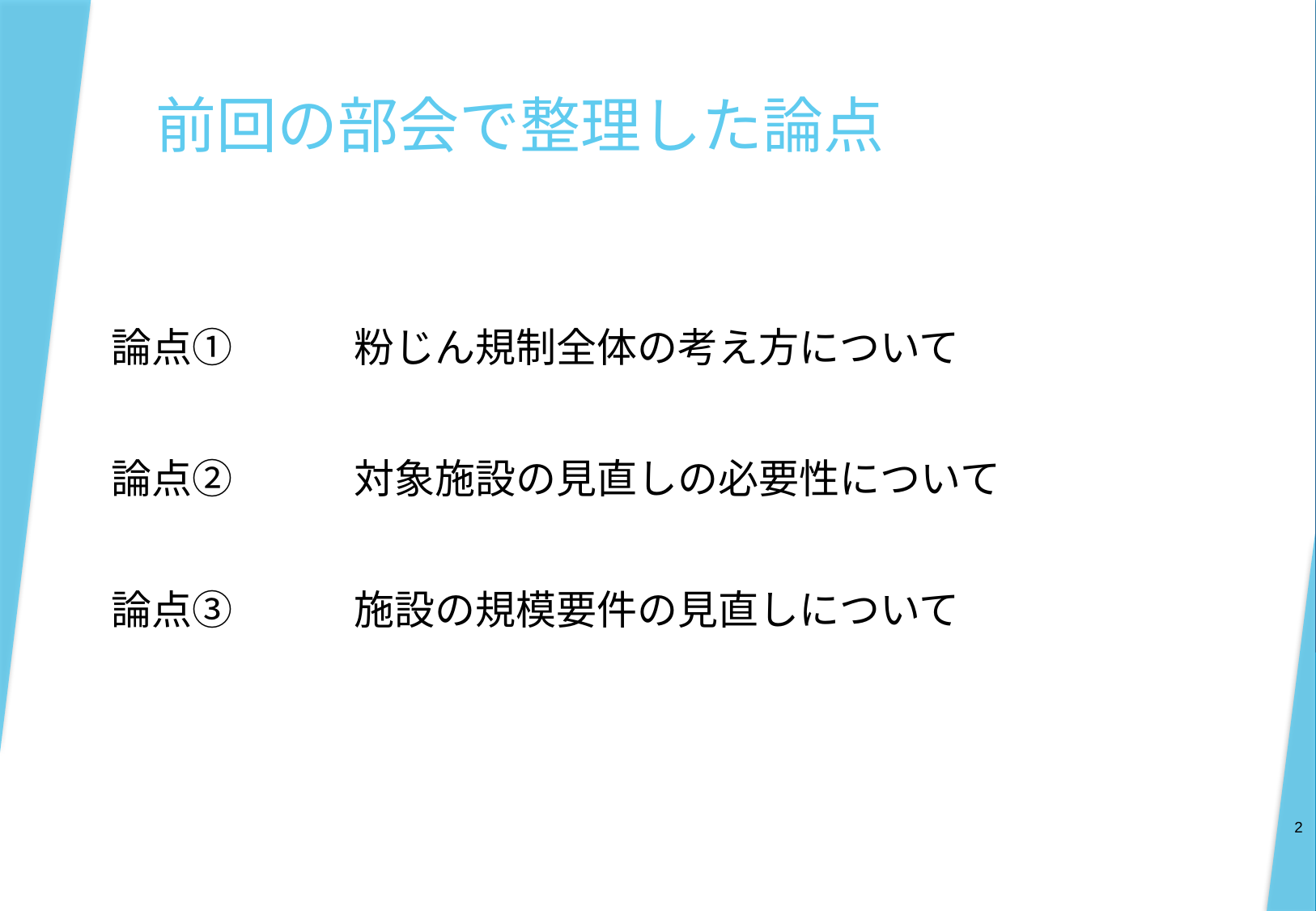

# 前回の部会で整理した論点
論点①　　　粉じん規制全体の考え方について

論点②　　　対象施設の見直しの必要性について

論点③　　　施設の規模要件の見直しについて

2